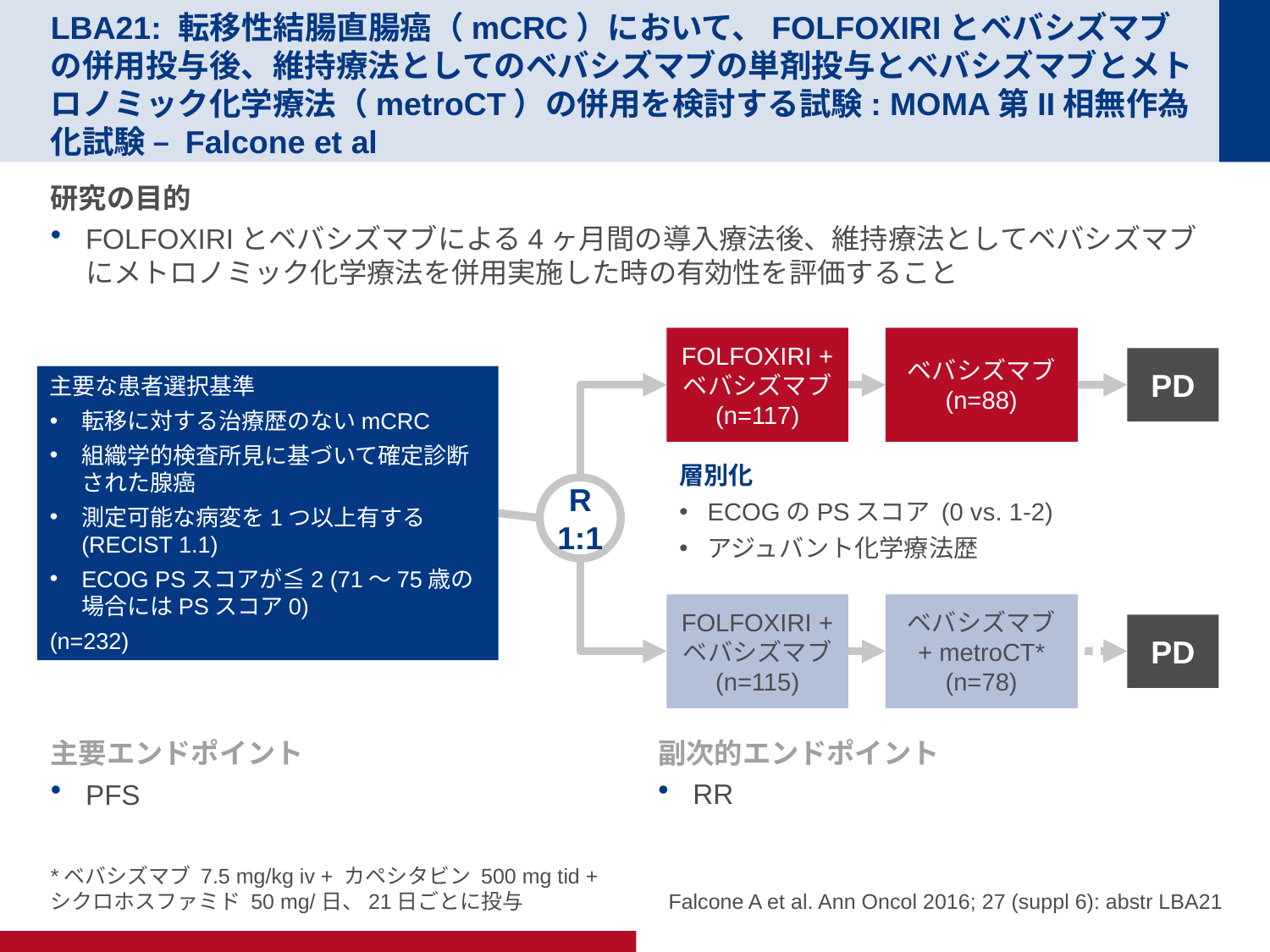

# LBA21: 転移性結腸直腸癌（mCRC）において、FOLFOXIRIとベバシズマブの併用投与後、維持療法としてのベバシズマブの単剤投与とベバシズマブとメトロノミック化学療法（metroCT）の併用を検討する試験: MOMA第II相無作為化試験 – Falcone et al
研究の目的
FOLFOXIRIとベバシズマブによる4ヶ月間の導入療法後、維持療法としてベバシズマブにメトロノミック化学療法を併用実施した時の有効性を評価すること
FOLFOXIRI + ベバシズマブ (n=117)
ベバシズマブ (n=88)
PD
主要な患者選択基準
転移に対する治療歴のないmCRC
組織学的検査所見に基づいて確定診断された腺癌
測定可能な病変を1つ以上有する (RECIST 1.1)
ECOG PSスコアが≦2 (71～75歳の場合にはPSスコア0)
(n=232)
層別化
ECOGのPSスコア (0 vs. 1-2)
アジュバント化学療法歴
R
1:1
FOLFOXIRI + ベバシズマブ
(n=115)
ベバシズマブ + metroCT*
(n=78)
PD
主要エンドポイント
PFS

副次的エンドポイント
RR
Falcone A et al. Ann Oncol 2016; 27 (suppl 6): abstr LBA21
*ベバシズマブ 7.5 mg/kg iv + カペシタビン 500 mg tid + シクロホスファミド 50 mg/日、21日ごとに投与